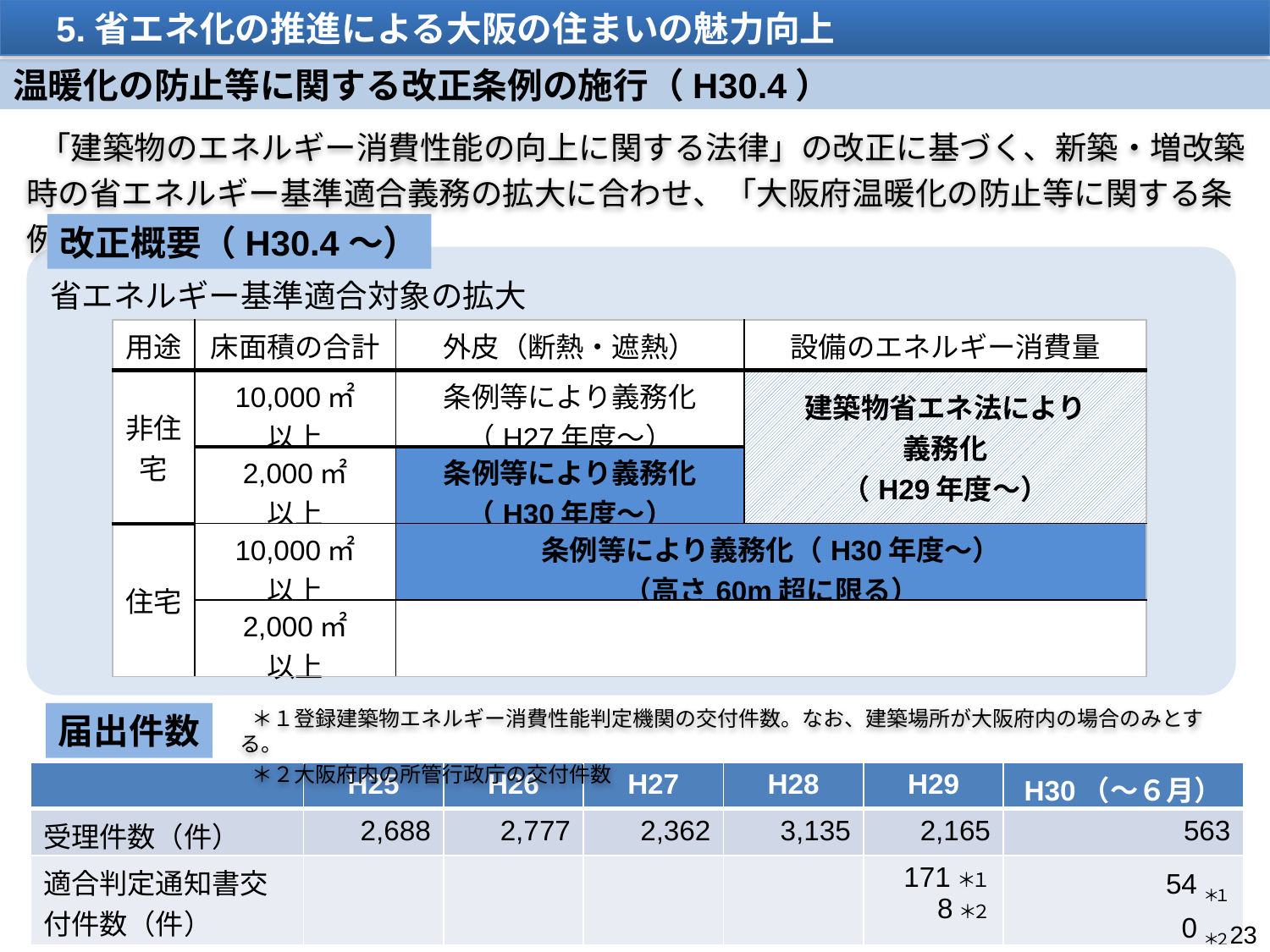

5.省エネ化の推進による大阪の住まいの魅力向上
温暖化の防止等に関する改正条例の施行（H30.4）
「建築物のエネルギー消費性能の向上に関する法律」の改正に基づく、新築・増改築時の省エネルギー基準適合義務の拡大に合わせ、「大阪府温暖化の防止等に関する条例」の一部を改正
改正概要（H30.4～）

省エネルギー基準適合対象の拡大
| 用途 | 床面積の合計 | 外皮（断熱・遮熱） | 設備のエネルギー消費量 |
| --- | --- | --- | --- |
| 非住宅 | 10,000㎡ 以上 | 条例等により義務化 （H27年度～） | 建築物省エネ法により 義務化 （H29年度～） |
|  | 2,000㎡ 以上 | 条例等により義務化 （H30年度～） |  |
| 住宅 | 10,000㎡ 以上 | 条例等により義務化（H30年度～） （高さ60m超に限る） |  |
|  | 2,000㎡ 以上 |  |  |
＊１登録建築物エネルギー消費性能判定機関の交付件数。なお、建築場所が大阪府内の場合のみとする。
＊２大阪府内の所管行政庁の交付件数
届出件数
|  | H25 | H26 | H27 | H28 | H29 | H30（～６月） |
| --- | --- | --- | --- | --- | --- | --- |
| 受理件数（件） | 2,688 | 2,777 | 2,362 | 3,135 | 2,165 | 563 |
| 適合判定通知書交付件数（件） |  |  |  |  | 171＊１ 8＊２ | 54＊１ 0＊２ |
23